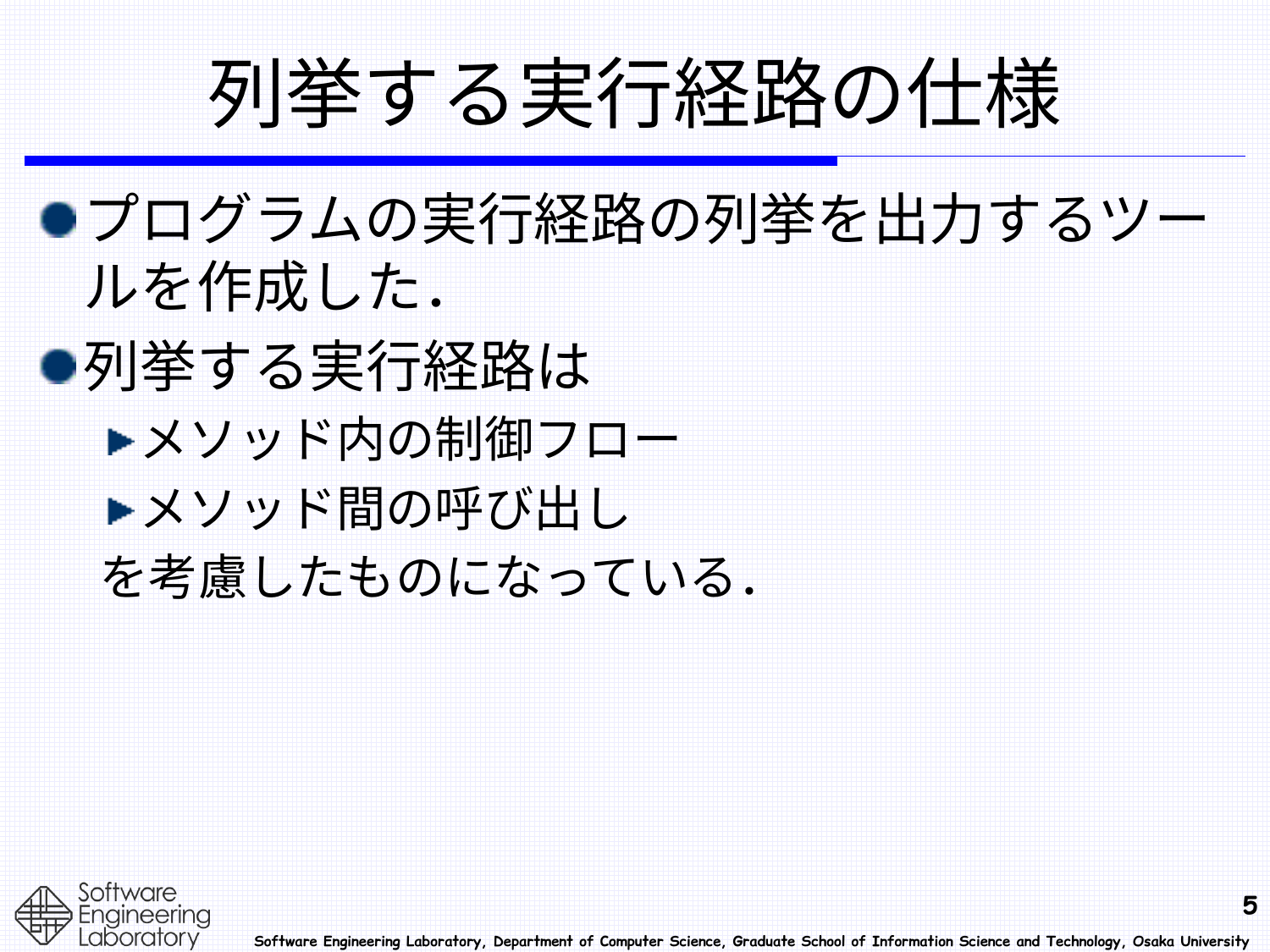

# 列挙する実行経路の仕様
プログラムの実行経路の列挙を出力するツールを作成した．
列挙する実行経路は
メソッド内の制御フロー
メソッド間の呼び出し
を考慮したものになっている．